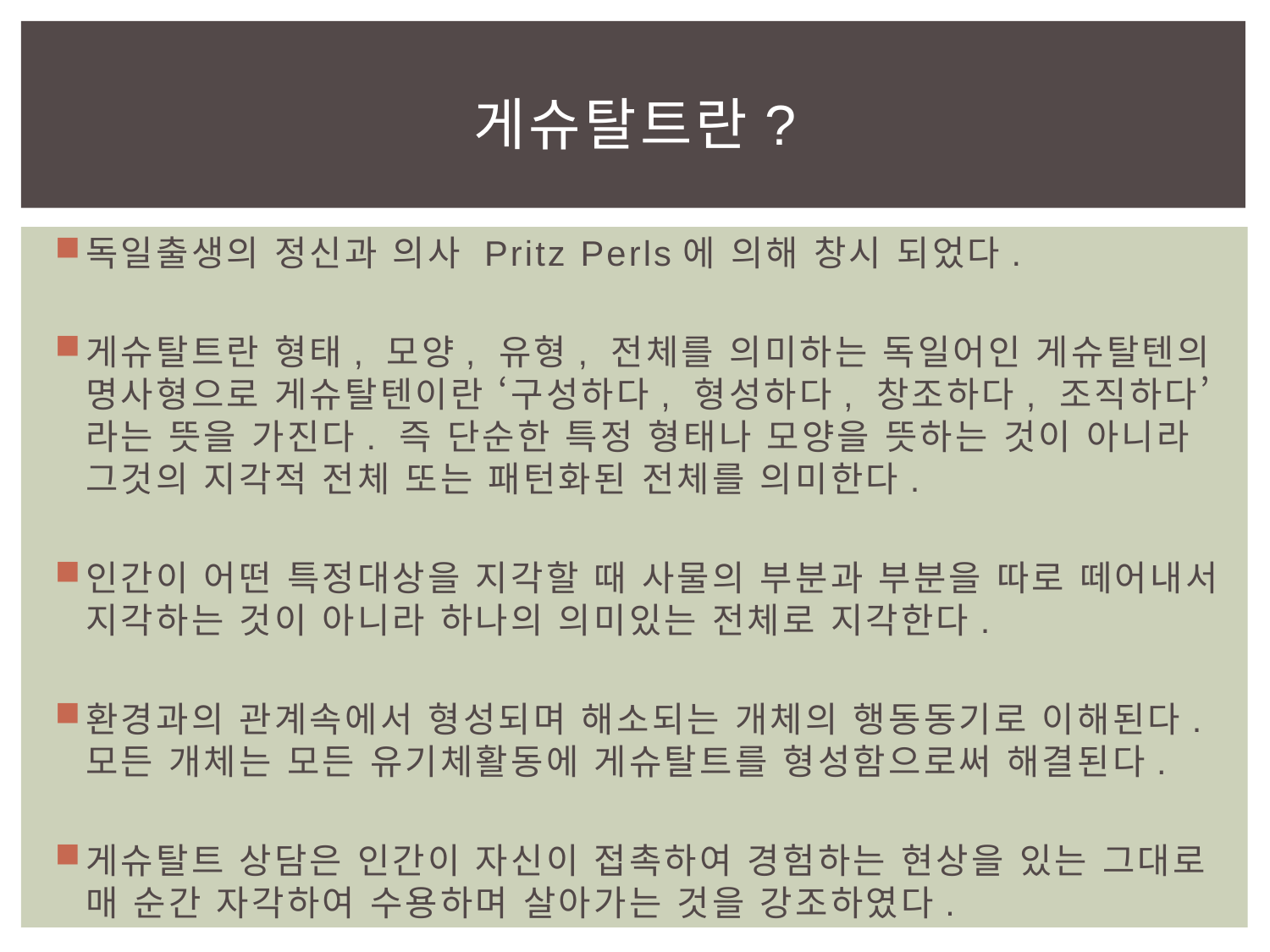

# 게슈탈트란?
독일출생의 정신과 의사 Pritz Perls에 의해 창시 되었다.

게슈탈트란 형태, 모양, 유형, 전체를 의미하는 독일어인 게슈탈텐의 명사형으로 게슈탈텐이란 ‘구성하다, 형성하다, 창조하다, 조직하다’ 라는 뜻을 가진다. 즉 단순한 특정 형태나 모양을 뜻하는 것이 아니라 그것의 지각적 전체 또는 패턴화된 전체를 의미한다.

인간이 어떤 특정대상을 지각할 때 사물의 부분과 부분을 따로 떼어내서 지각하는 것이 아니라 하나의 의미있는 전체로 지각한다.

환경과의 관계속에서 형성되며 해소되는 개체의 행동동기로 이해된다. 모든 개체는 모든 유기체활동에 게슈탈트를 형성함으로써 해결된다.

게슈탈트 상담은 인간이 자신이 접촉하여 경험하는 현상을 있는 그대로 매 순간 자각하여 수용하며 살아가는 것을 강조하였다.